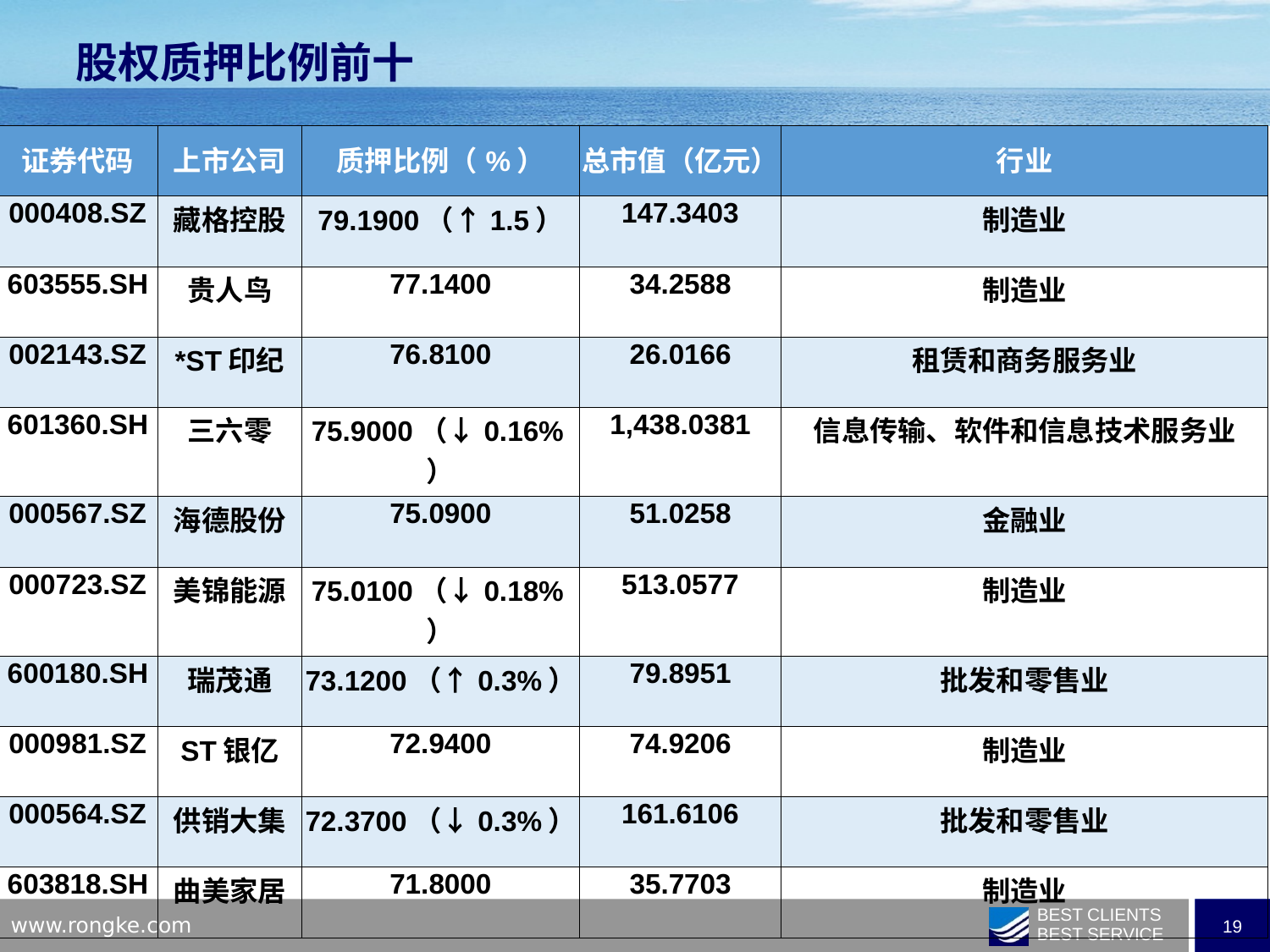

股权质押比例前十
| 证券代码 | 上市公司 | 质押比例（%） | 总市值（亿元） | 行业 |
| --- | --- | --- | --- | --- |
| 000408.SZ | 藏格控股 | 79.1900（↑1.5） | 147.3403 | 制造业 |
| 603555.SH | 贵人鸟 | 77.1400 | 34.2588 | 制造业 |
| 002143.SZ | \*ST印纪 | 76.8100 | 26.0166 | 租赁和商务服务业 |
| 601360.SH | 三六零 | 75.9000（↓0.16%） | 1,438.0381 | 信息传输、软件和信息技术服务业 |
| 000567.SZ | 海德股份 | 75.0900 | 51.0258 | 金融业 |
| 000723.SZ | 美锦能源 | 75.0100（↓0.18%） | 513.0577 | 制造业 |
| 600180.SH | 瑞茂通 | 73.1200（↑0.3%） | 79.8951 | 批发和零售业 |
| 000981.SZ | ST银亿 | 72.9400 | 74.9206 | 制造业 |
| 000564.SZ | 供销大集 | 72.3700（↓0.3%） | 161.6106 | 批发和零售业 |
| 603818.SH | 曲美家居 | 71.8000 | 35.7703 | 制造业 |